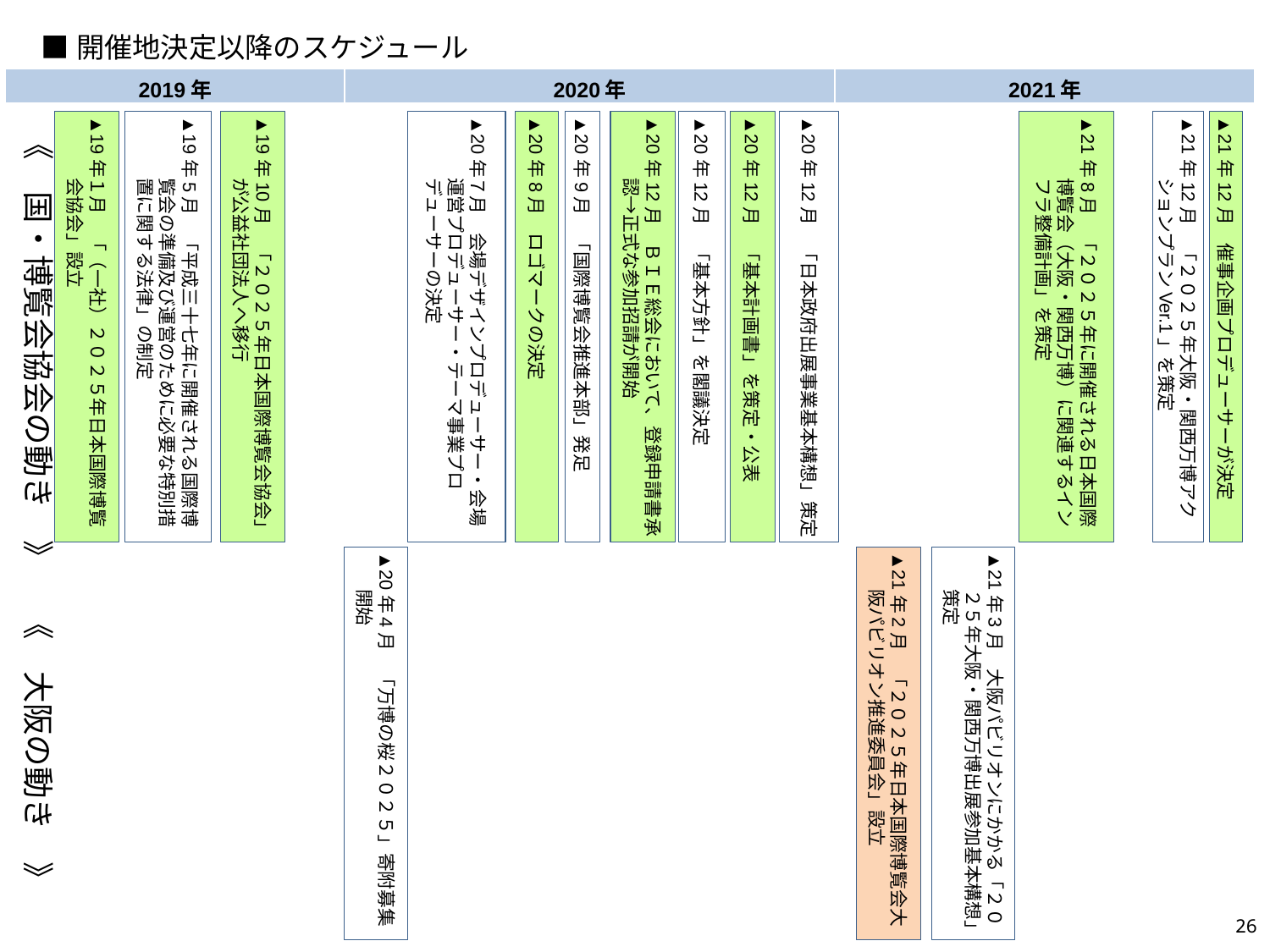

■開催地決定以降のスケジュール
| 2019年 | 2020年 | 2021年 |
| --- | --- | --- |
▲19年１月　「（一社）２０２５年日本国際博覧会協会」設立
▲19年5月　「平成三十七年に開催される国際博覧会の準備及び運営のために必要な特別措置に関する法律」の制定
▲19年10月　「２０２５年日本国際博覧会協会」が公益社団法人へ移行
▲20年７月　会場デザインプロデューサー・会場運営プロデューサー・テーマ事業プロデューサーの決定
▲20年8月　ロゴマークの決定
▲20年9月　「国際博覧会推進本部」発足
▲20年12月　ＢＩＥ総会において、登録申請書承認→正式な参加招請が開始
▲20年12月　「基本方針」を閣議決定
▲20年12月　「基本計画書」を策定・公表
▲20年12月　「日本政府出展事業基本構想」策定
▲21年8月　「２０２５年に開催される日本国際博覧会（大阪・関西万博）に関連するインフラ整備計画」を策定
▲21年12月　「２０２５年大阪・関西万博アクションプランVer.1」を策定
▲21年12月　催事企画プロデューサーが決定
《　国・博覧会協会の動き　》
▲21年3月　大阪パビリオンにかかる「２０２５年大阪・関西万博出展参加基本構想」策定
▲20年4月　「万博の桜２０２５」寄附募集開始
▲21年2月　「２０２５年日本国際博覧会大阪パビリオン推進委員会」設立
《　大阪の動き　》
26